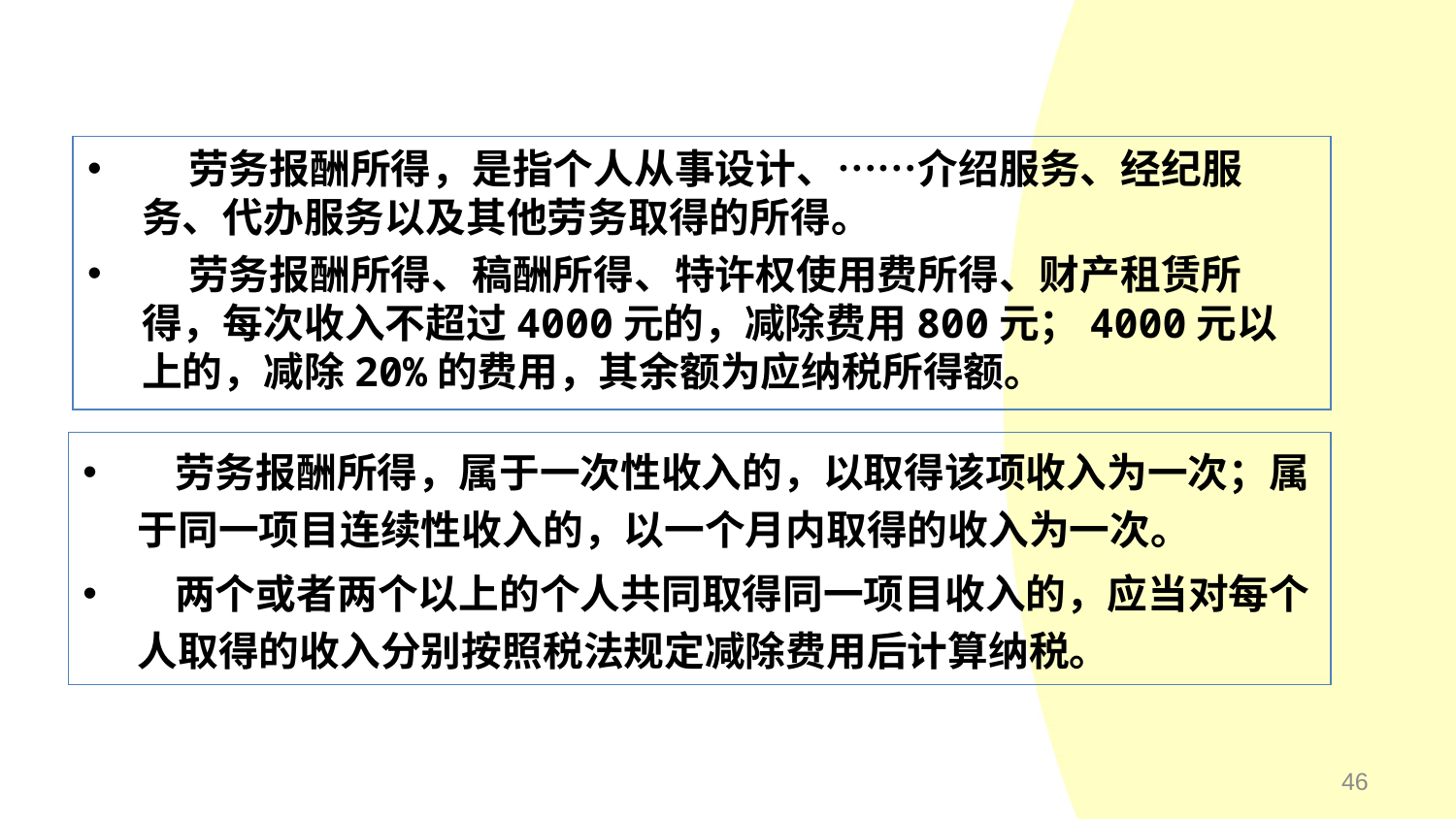

劳务报酬所得，是指个人从事设计、……介绍服务、经纪服务、代办服务以及其他劳务取得的所得。
    劳务报酬所得、稿酬所得、特许权使用费所得、财产租赁所得，每次收入不超过4000元的，减除费用800元；4000元以上的，减除20%的费用，其余额为应纳税所得额。

   劳务报酬所得，属于一次性收入的，以取得该项收入为一次；属于同一项目连续性收入的，以一个月内取得的收入为一次。
   两个或者两个以上的个人共同取得同一项目收入的，应当对每个人取得的收入分别按照税法规定减除费用后计算纳税。

46